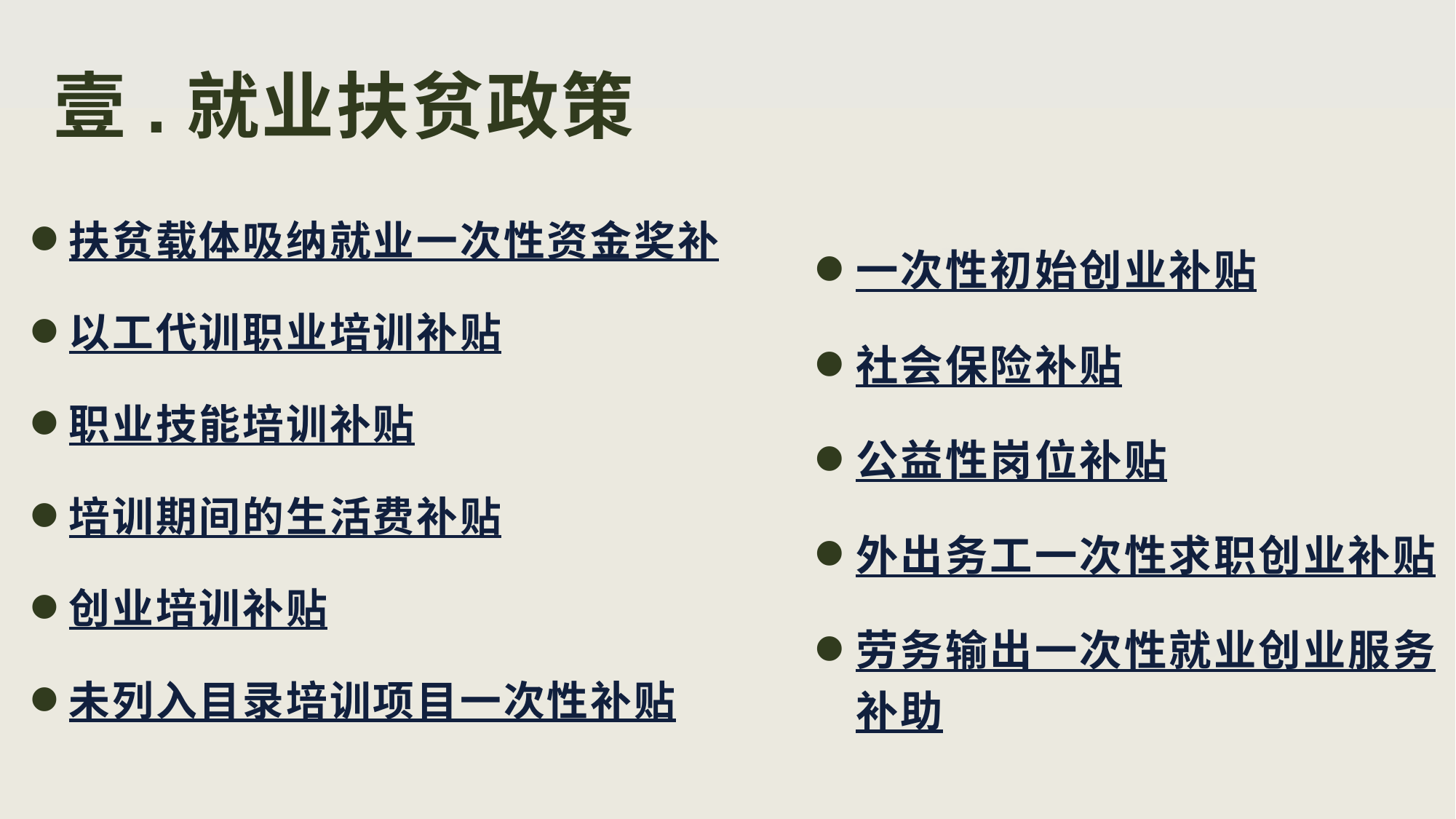

壹.就业扶贫政策
一次性初始创业补贴
社会保险补贴
公益性岗位补贴
外出务工一次性求职创业补贴
劳务输出一次性就业创业服务补助
扶贫载体吸纳就业一次性资金奖补
以工代训职业培训补贴
职业技能培训补贴
培训期间的生活费补贴
创业培训补贴
未列入目录培训项目一次性补贴